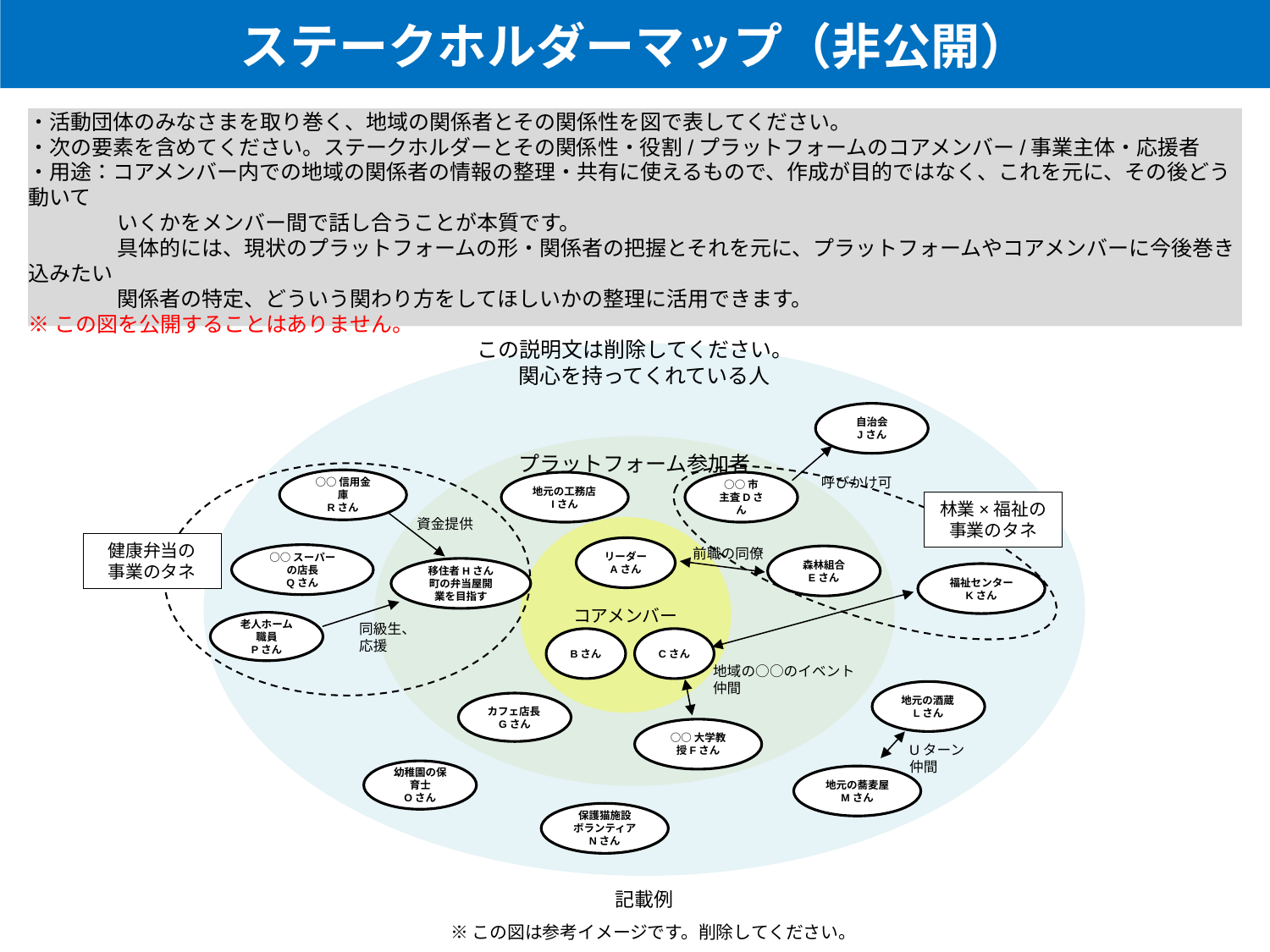

ステークホルダーマップ（非公開）
・活動団体のみなさまを取り巻く、地域の関係者とその関係性を図で表してください。
・次の要素を含めてください。ステークホルダーとその関係性・役割/プラットフォームのコアメンバー/事業主体・応援者
・用途：コアメンバー内での地域の関係者の情報の整理・共有に使えるもので、作成が目的ではなく、これを元に、その後どう動いて
　　　　 いくかをメンバー間で話し合うことが本質です。
　　　　 具体的には、現状のプラットフォームの形・関係者の把握とそれを元に、プラットフォームやコアメンバーに今後巻き込みたい
　　　　 関係者の特定、どういう関わり方をしてほしいかの整理に活用できます。
※この図を公開することはありません。
この説明文は削除してください。
関心を持ってくれている人

自治会
Jさん
プラットフォーム参加者

呼びかけ可

○○信用金庫
Rさん
地元の工務店Iさん
○○市
主査Dさん

林業×福祉の事業のタネ
資金提供
コアメンバー
健康弁当の
事業のタネ
リーダー
Aさん
前職の同僚
○○スーパーの店長
Qさん
森林組合
Eさん
移住者Hさん
町の弁当屋開業を目指す
福祉センター
Kさん
老人ホーム職員
Pさん
同級生、応援
Bさん
Cさん
地域の○○のイベント仲間
地元の酒蔵Lさん
カフェ店長Gさん
○○大学教授Fさん
Uターン仲間
幼稚園の保育士
Oさん
地元の蕎麦屋
Mさん
保護猫施設
ボランティア
Nさん
記載例
※この図は参考イメージです。削除してください。